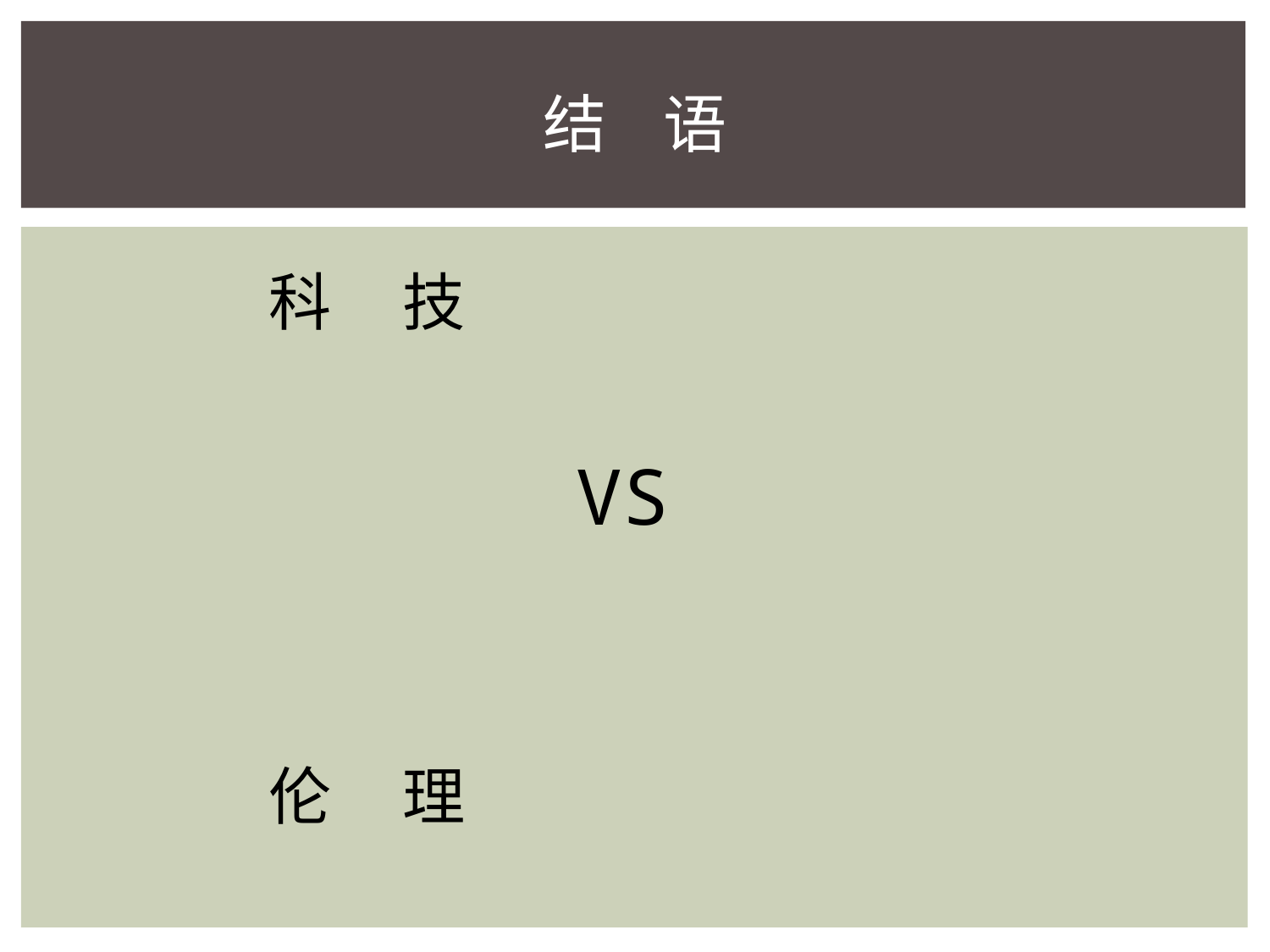

# 结   语
          科     技

          VS

        伦     理